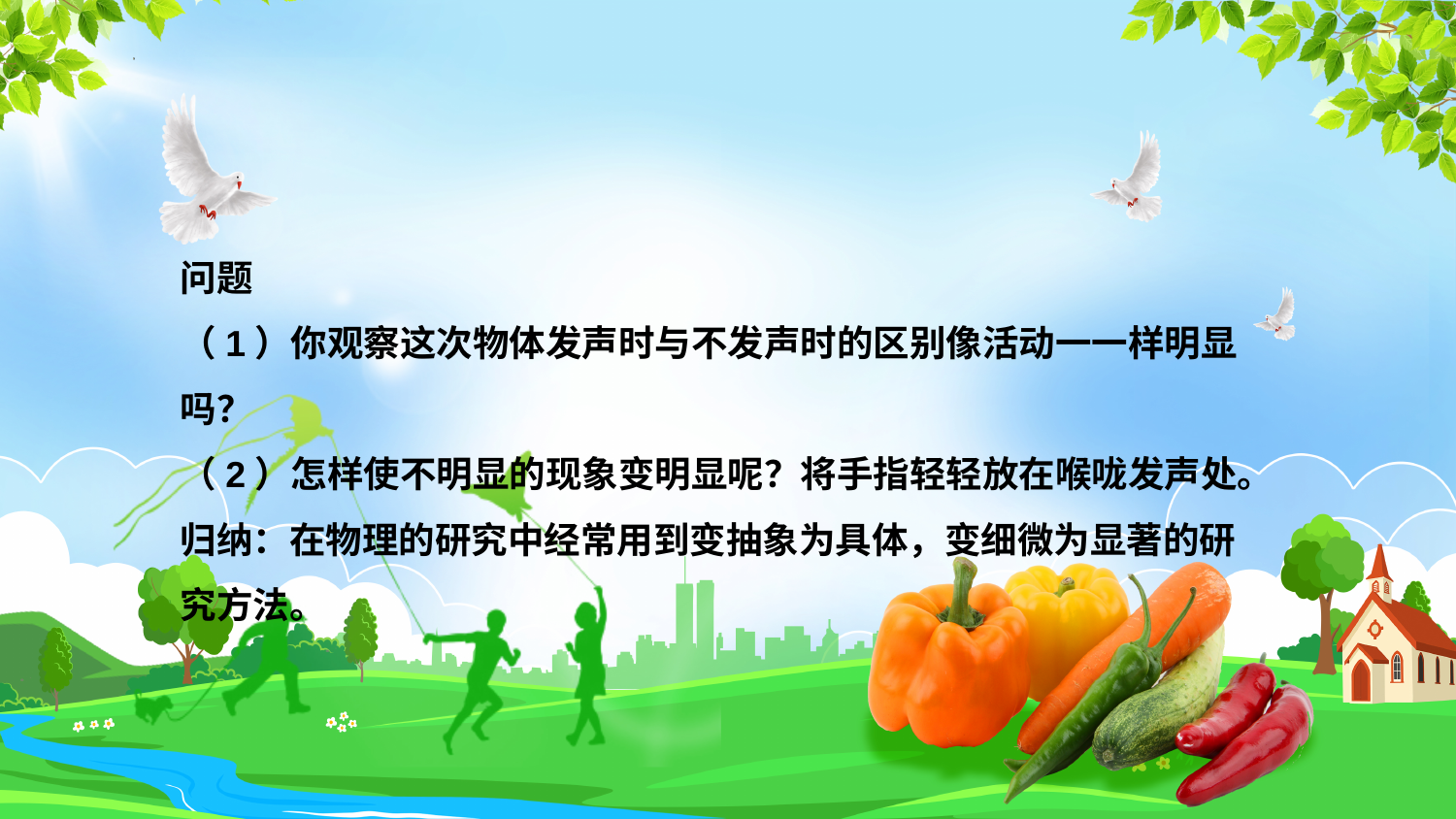

问题
（1）你观察这次物体发声时与不发声时的区别像活动一一样明显吗？
（2）怎样使不明显的现象变明显呢？将手指轻轻放在喉咙发声处。
归纳：在物理的研究中经常用到变抽象为具体，变细微为显著的研究方法。